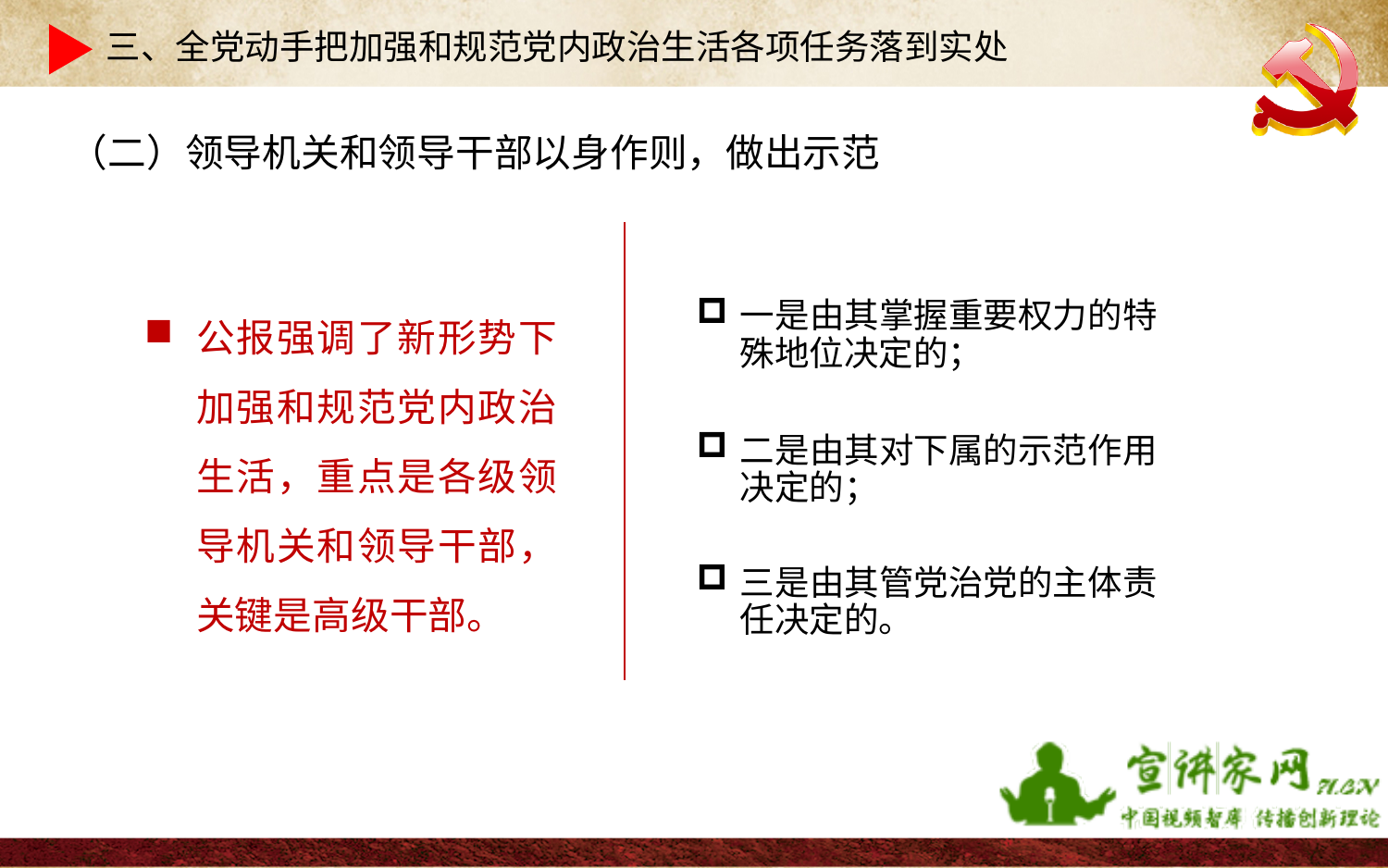

三、全党动手把加强和规范党内政治生活各项任务落到实处
（二）领导机关和领导干部以身作则，做出示范
公报强调了新形势下加强和规范党内政治生活，重点是各级领导机关和领导干部，关键是高级干部。
一是由其掌握重要权力的特殊地位决定的；
二是由其对下属的示范作用决定的；
三是由其管党治党的主体责任决定的。